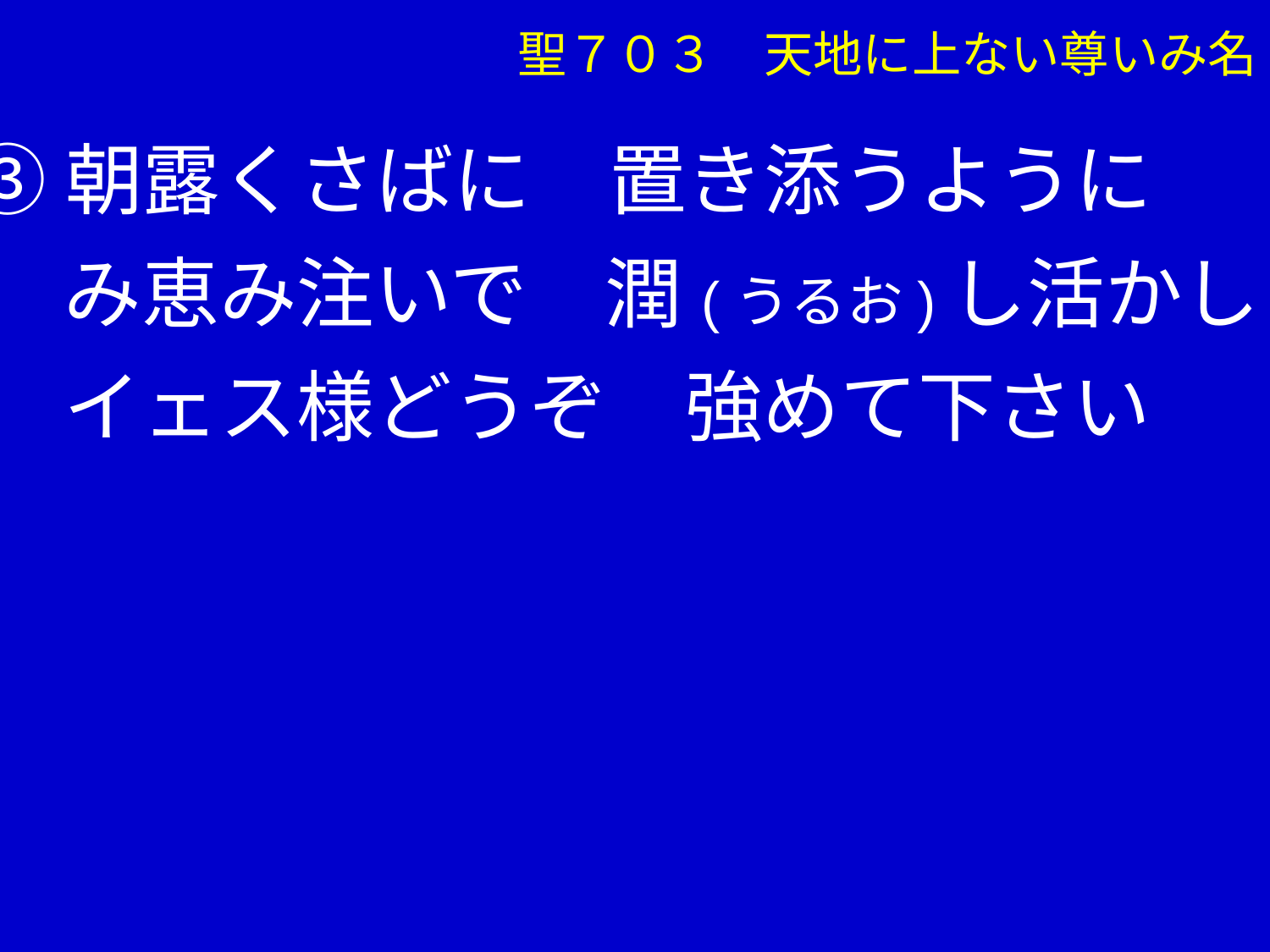

聖７０３　天地に上ない尊いみ名
③朝露くさばに　置き添うように
　 み恵み注いで　潤(うるお)し活かし
　 イェス様どうぞ　強めて下さい